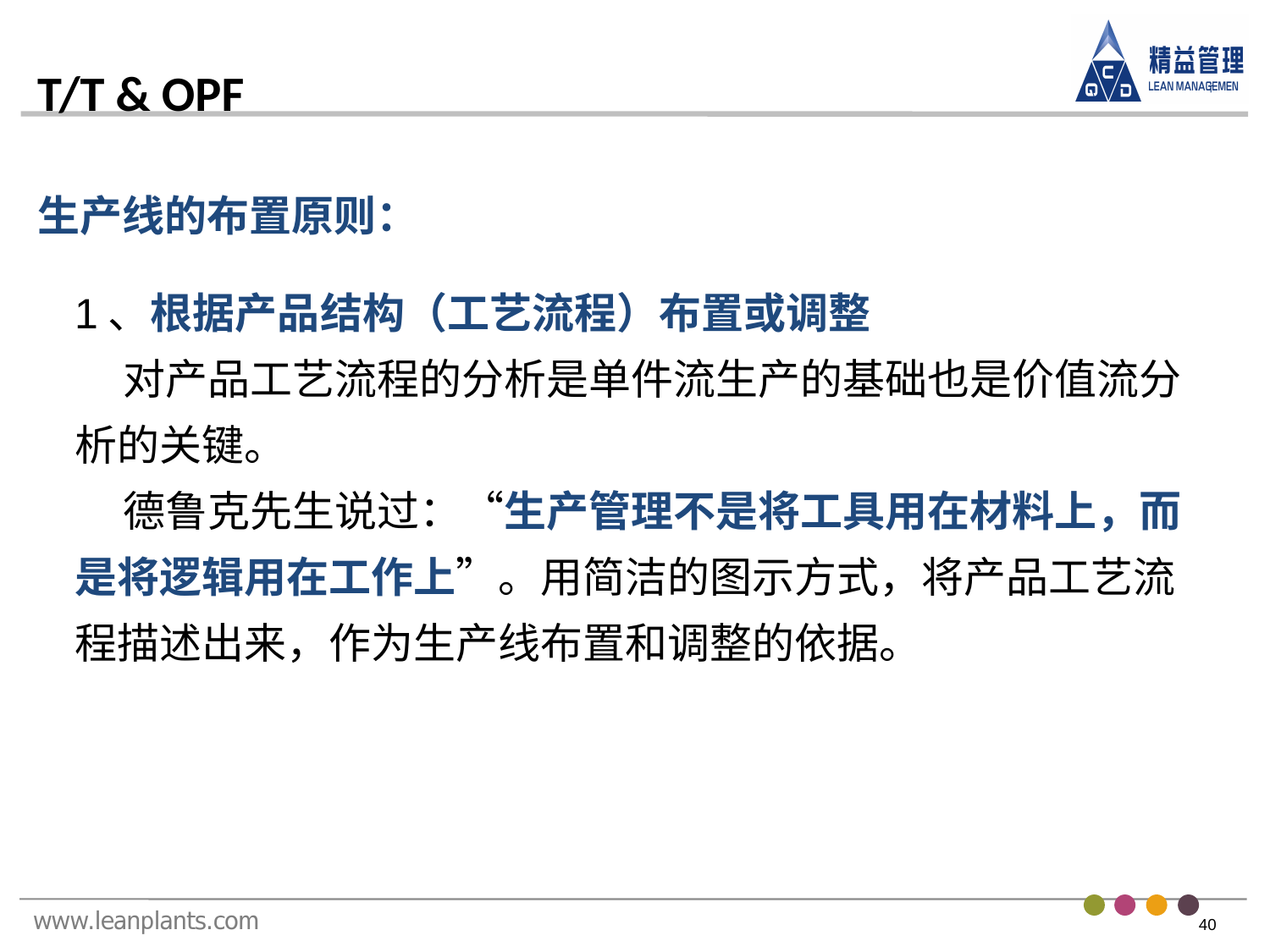

生产线的布置原则：
1、根据产品结构（工艺流程）布置或调整
    对产品工艺流程的分析是单件流生产的基础也是价值流分析的关键。
    德鲁克先生说过：“生产管理不是将工具用在材料上，而是将逻辑用在工作上”。用简洁的图示方式，将产品工艺流程描述出来，作为生产线布置和调整的依据。